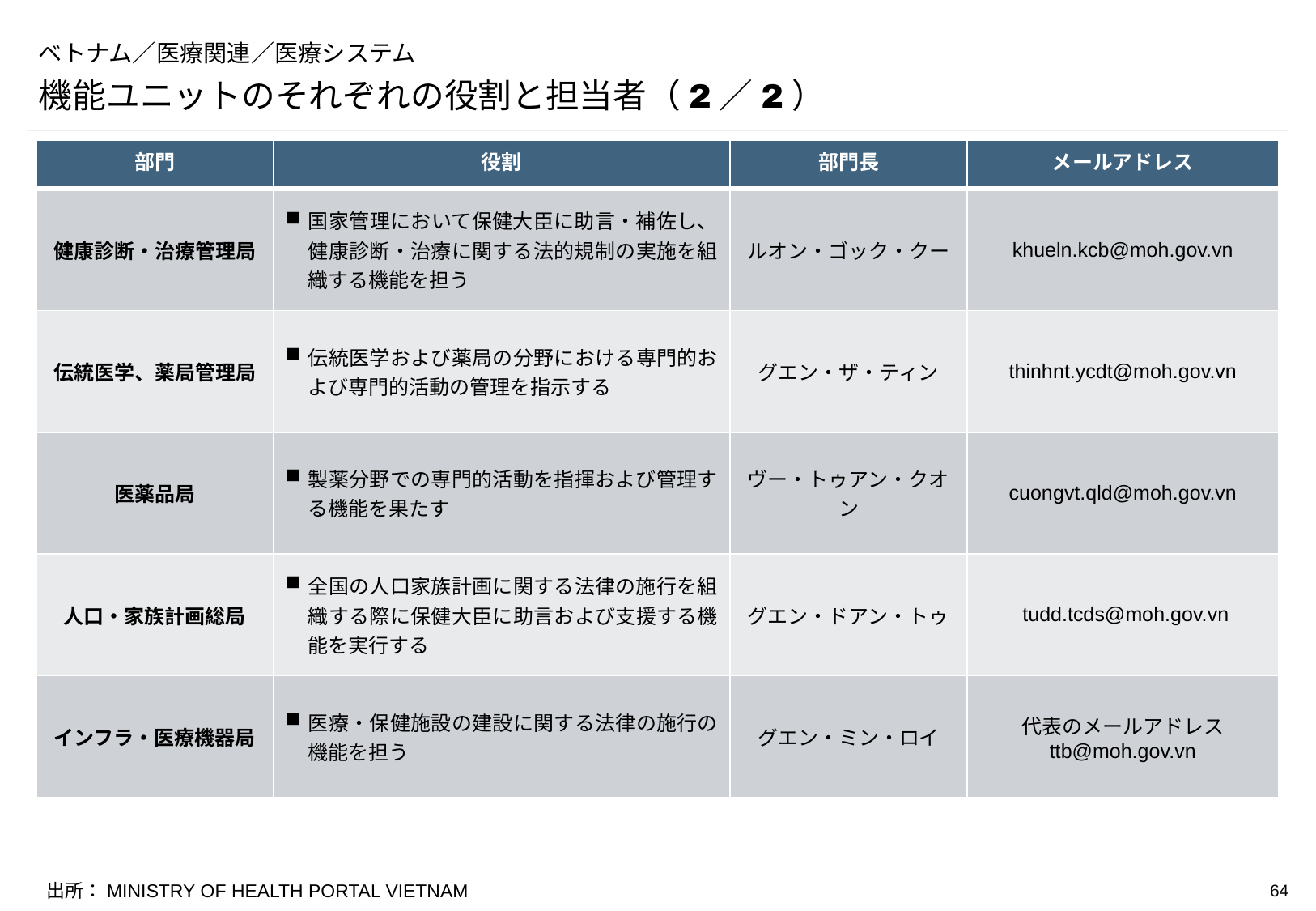

# ベトナム／医療関連／医療システム
機能ユニットのそれぞれの役割と担当者（2／2）
| 部門 | 役割 | 部門長 | メールアドレス |
| --- | --- | --- | --- |
| 健康診断・治療管理局 | 国家管理において保健大臣に助言・補佐し、健康診断・治療に関する法的規制の実施を組織する機能を担う | ルオン・ゴック・クー | khueln.kcb@moh.gov.vn |
| 伝統医学、薬局管理局 | 伝統医学および薬局の分野における専門的および専門的活動の管理を指示する | グエン・ザ・ティン | thinhnt.ycdt@moh.gov.vn |
| 医薬品局 | 製薬分野での専門的活動を指揮および管理する機能を果たす | ヴー・トゥアン・クオン | cuongvt.qld@moh.gov.vn |
| 人口・家族計画総局 | 全国の人口家族計画に関する法律の施行を組織する際に保健大臣に助言および支援する機能を実行する | グエン・ドアン・トゥ | tudd.tcds@moh.gov.vn |
| インフラ・医療機器局 | 医療・保健施設の建設に関する法律の施行の機能を担う | グエン・ミン・ロイ | 代表のメールアドレス ttb@moh.gov.vn |
出所：MINISTRY OF HEALTH PORTAL VIETNAM